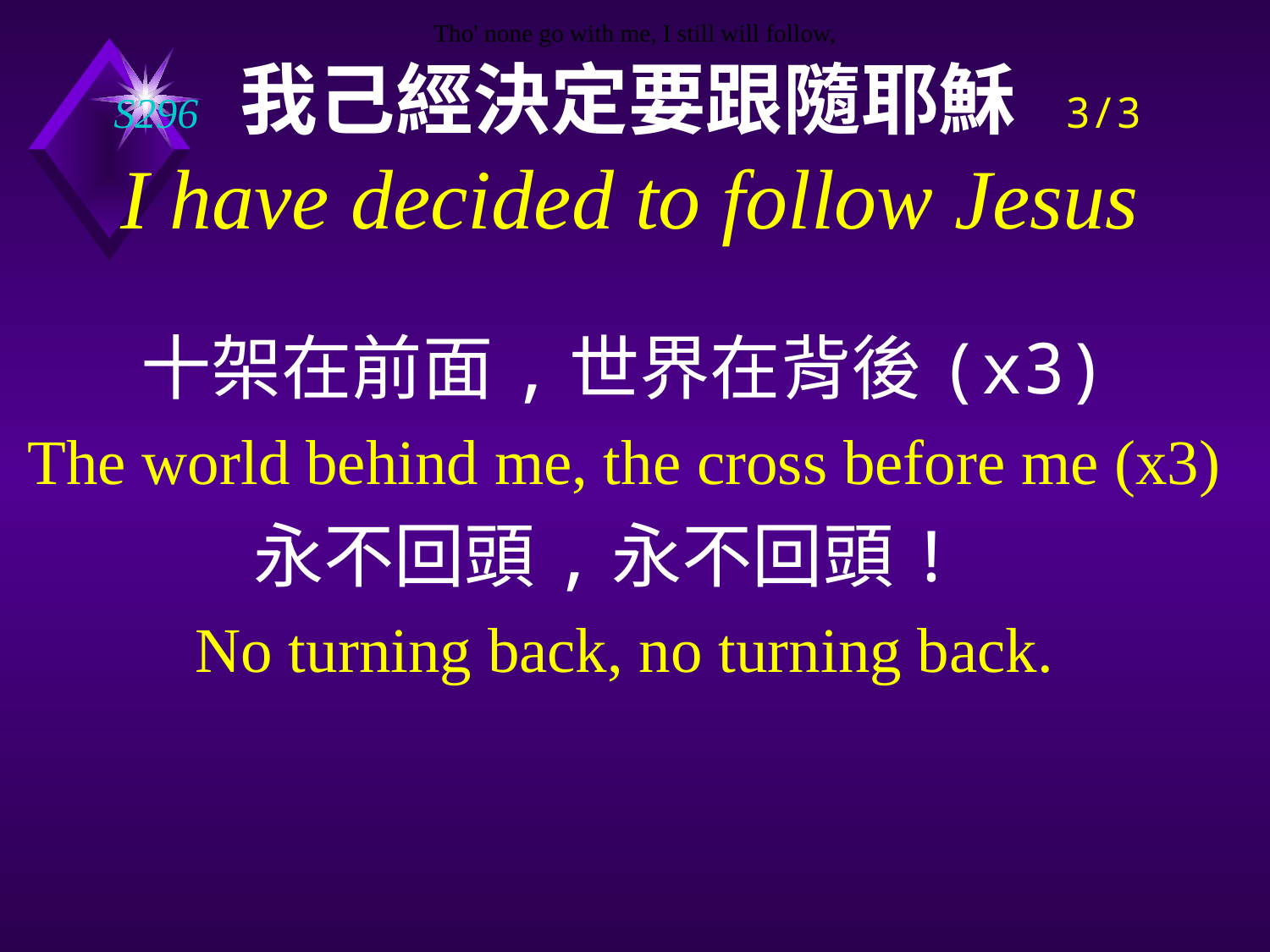

Tho' none go with me, I still will follow,
S296   我己經決定要跟隨耶穌    3/3
I have decided to follow Jesus
十架在前面,世界在背後(x3)
The world behind me, the cross before me (x3)
永不回頭,永不回頭!
No turning back, no turning back.